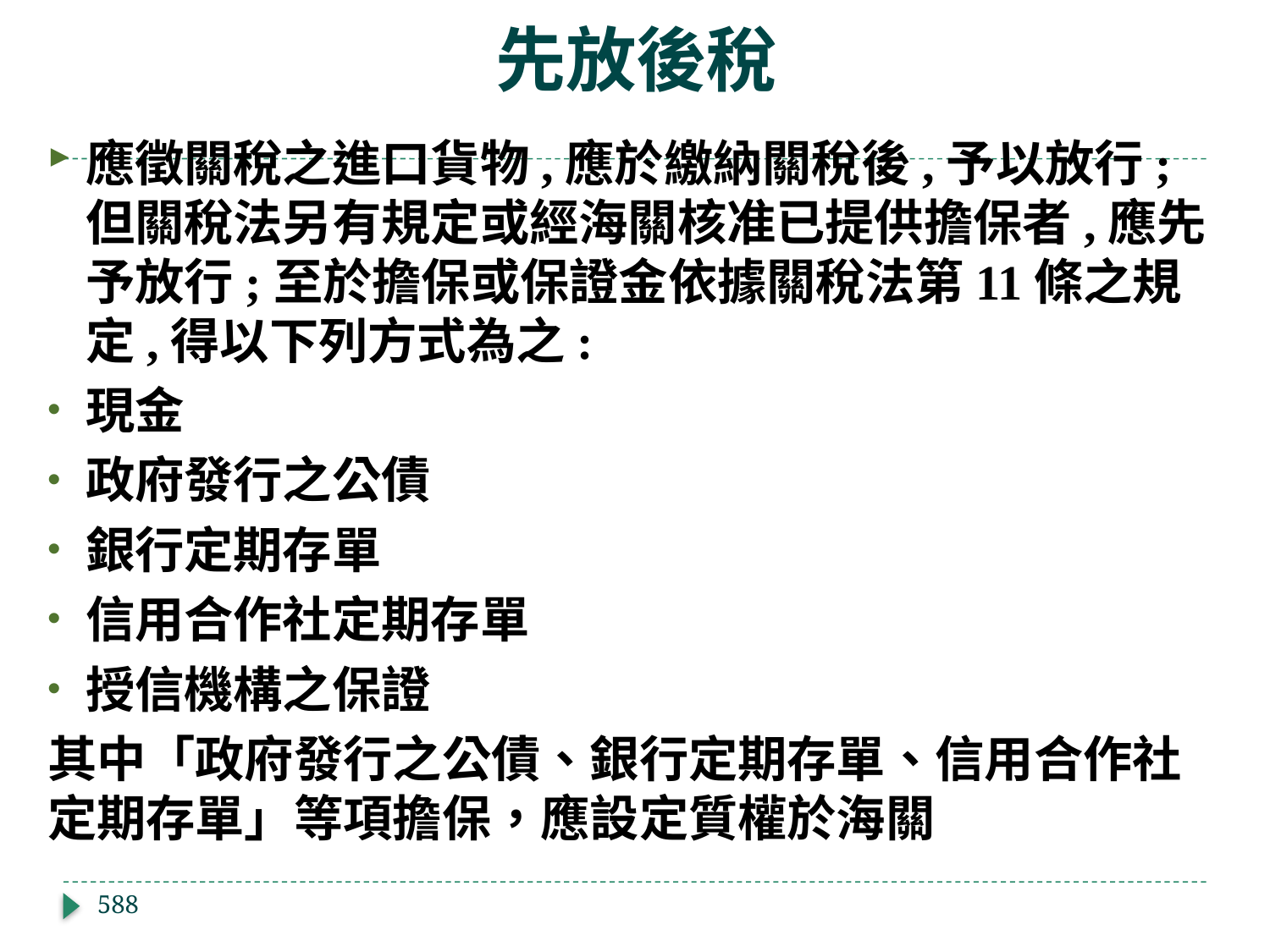

# 先放後稅
應徵關稅之進口貨物,應於繳納關稅後,予以放行;但關稅法另有規定或經海關核准已提供擔保者,應先予放行;至於擔保或保證金依據關稅法第11條之規定,得以下列方式為之:
現金
政府發行之公債
銀行定期存單
信用合作社定期存單
授信機構之保證
其中「政府發行之公債、銀行定期存單、信用合作社定期存單」等項擔保，應設定質權於海關
588